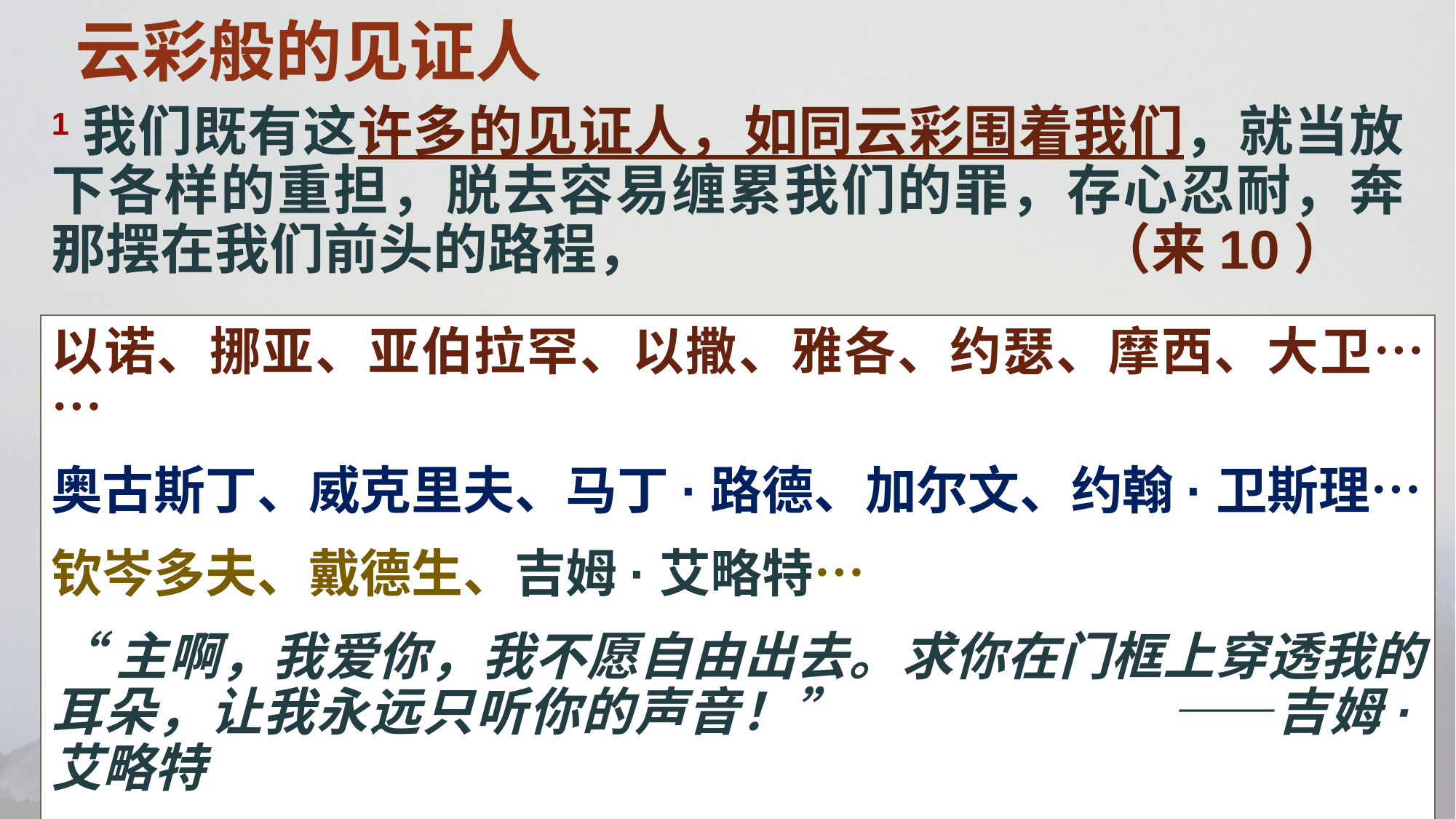

云彩般的见证人
1我们既有这许多的见证人，如同云彩围着我们，就当放下各样的重担，脱去容易缠累我们的罪，存心忍耐，奔那摆在我们前头的路程，                                    （来10）

以诺、挪亚、亚伯拉罕、以撒、雅各、约瑟、摩西、大卫……
奥古斯丁、威克里夫、马丁·路德、加尔文、约翰·卫斯理…
钦岑多夫、戴德生、吉姆·艾略特…
“主啊，我爱你，我不愿自由出去。求你在门框上穿透我的耳朵，让我永远只听你的声音！”			——吉姆·艾略特